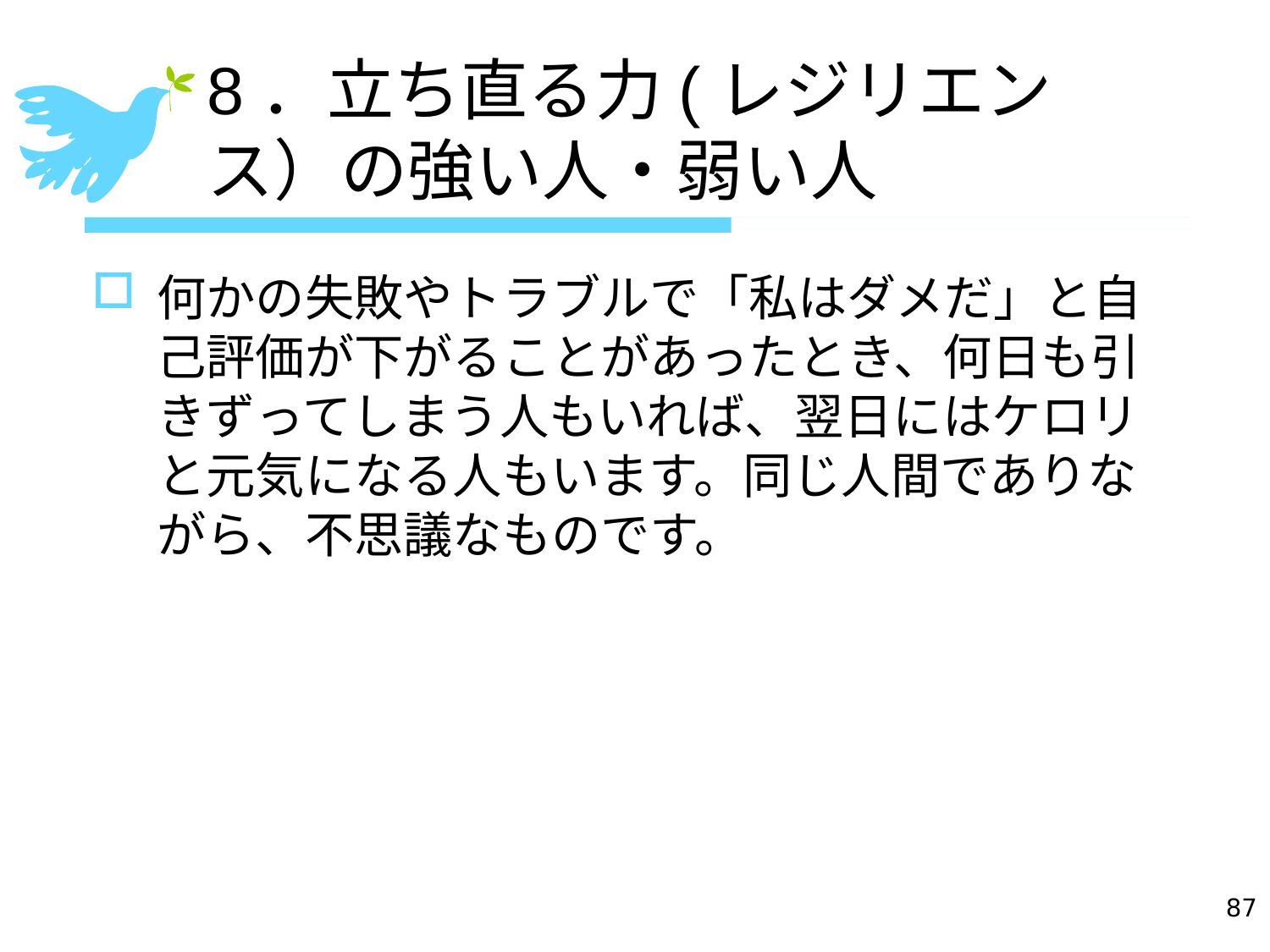

# 8．立ち直る力(レジリエンス）の強い人・弱い人
何かの失敗やトラブルで「私はダメだ」と自己評価が下がることがあったとき、何日も引きずってしまう人もいれば、翌日にはケロリと元気になる人もいます。同じ人間でありながら、不思議なものです。
87